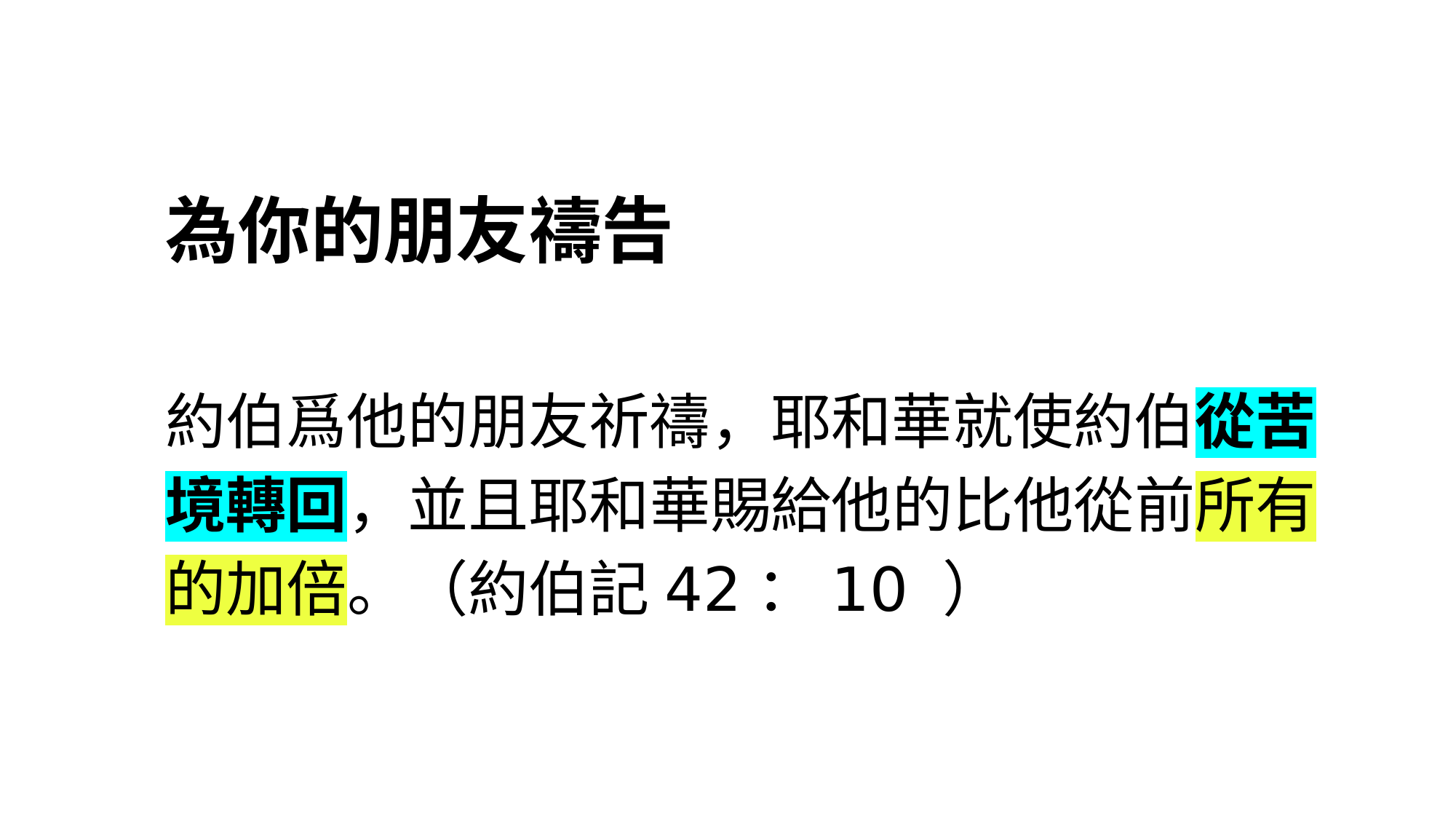

# 為你的朋友禱告

約伯爲他的朋友祈禱，耶和華就使約伯從苦境轉回，並且耶和華賜給他的比他從前所有的加倍。（約伯記42：10 ）